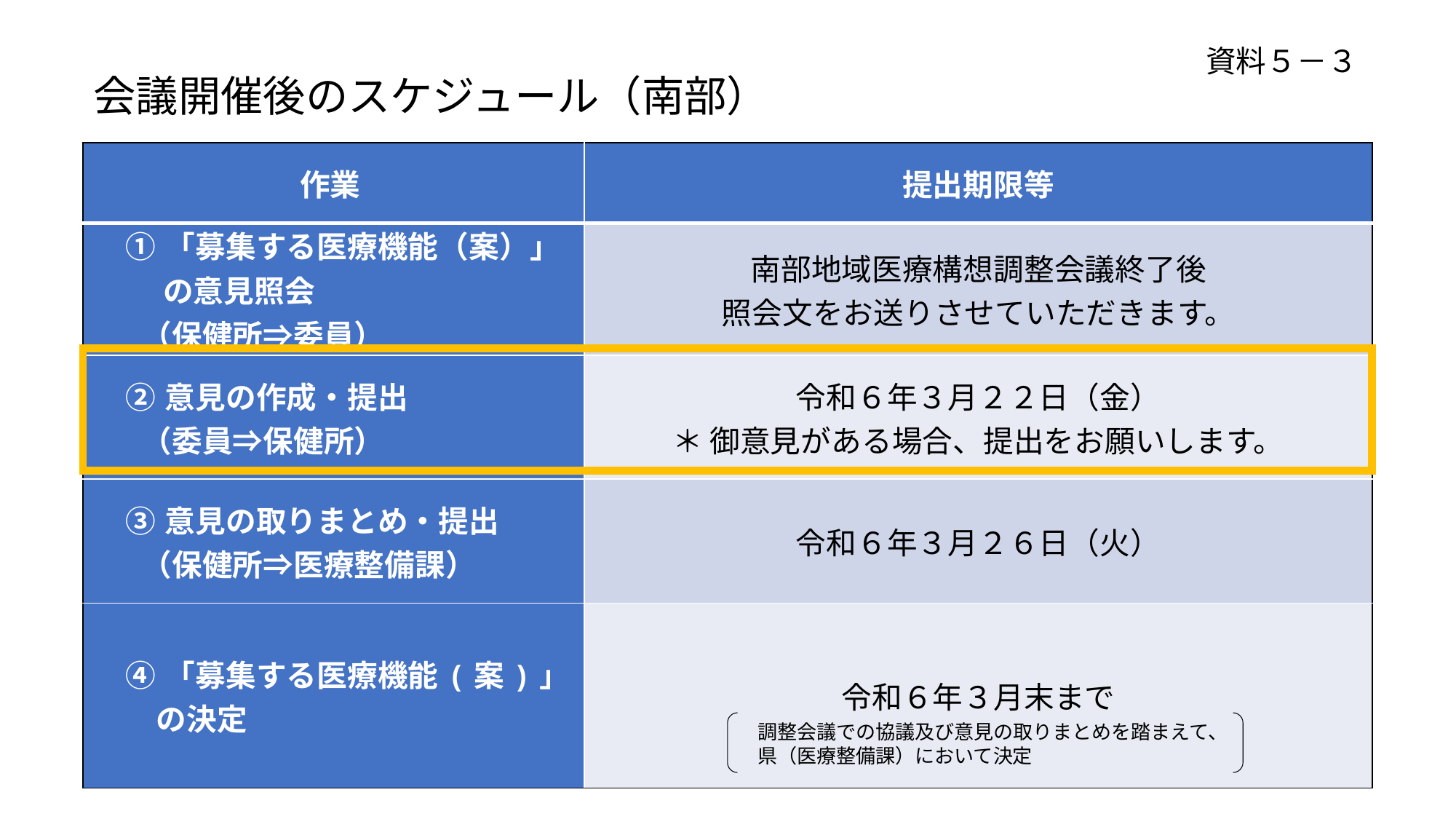

資料５－３
会議開催後のスケジュール（南部）
| 作業 | 提出期限等 |
| --- | --- |
| ①「募集する医療機能（案）」 　 の意見照会 （保健所⇒委員） | 南部地域医療構想調整会議終了後 照会文をお送りさせていただきます。 |
| ②意見の作成・提出 （委員⇒保健所） | 令和６年３月２２日（金） ＊ 御意見がある場合、提出をお願いします。 |
| ③意見の取りまとめ・提出 （保健所⇒医療整備課） | 令和６年３月２６日（火） |
| ④「募集する医療機能(案)」 　の決定 | 令和６年３月末まで |

　調整会議での協議及び意見の取りまとめを踏まえて、
　県（医療整備課）において決定